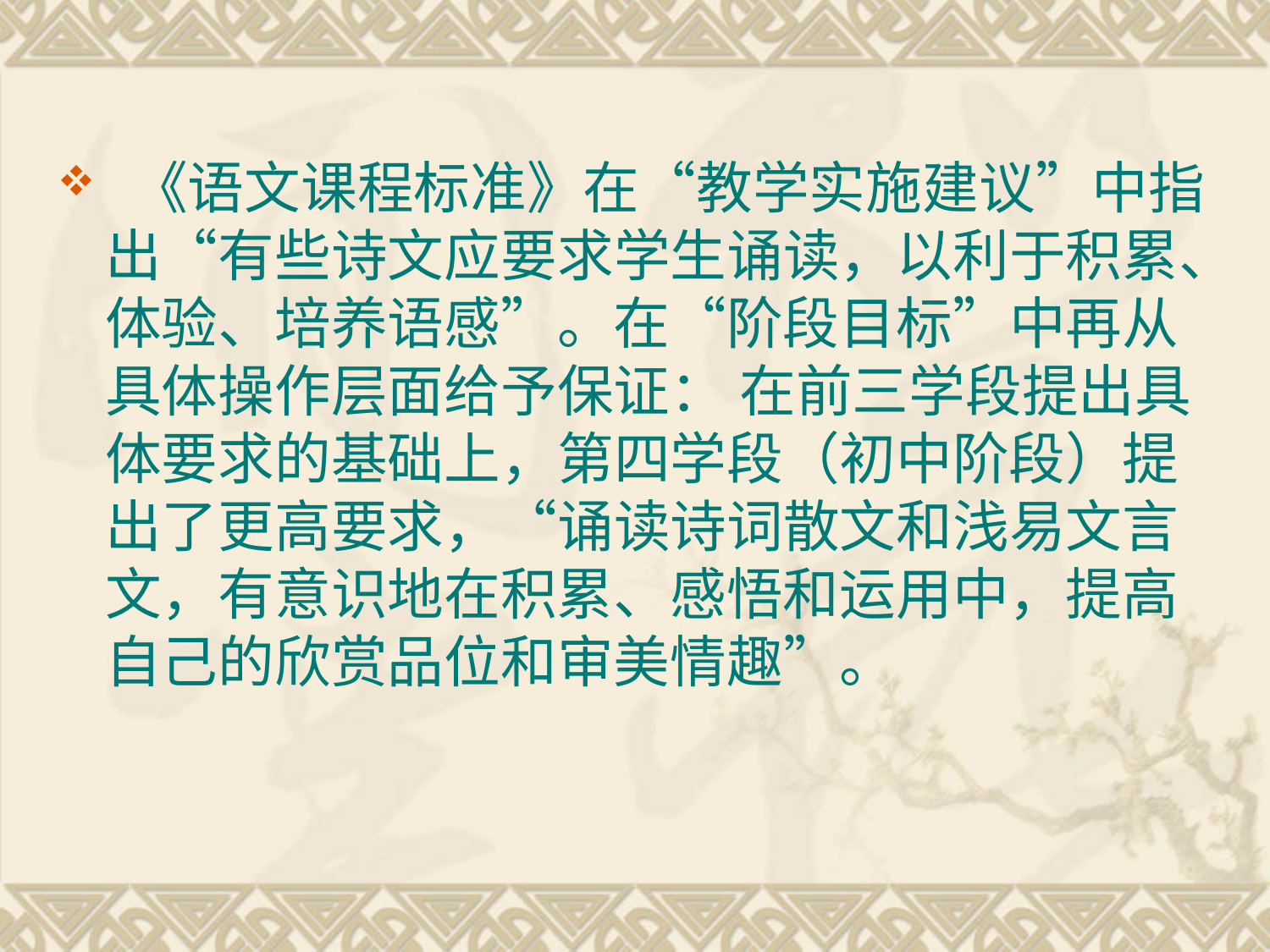

《语文课程标准》在“教学实施建议”中指出“有些诗文应要求学生诵读，以利于积累、体验、培养语感”。在“阶段目标”中再从具体操作层面给予保证： 在前三学段提出具体要求的基础上，第四学段（初中阶段）提出了更高要求，“诵读诗词散文和浅易文言文，有意识地在积累、感悟和运用中，提高自己的欣赏品位和审美情趣”。